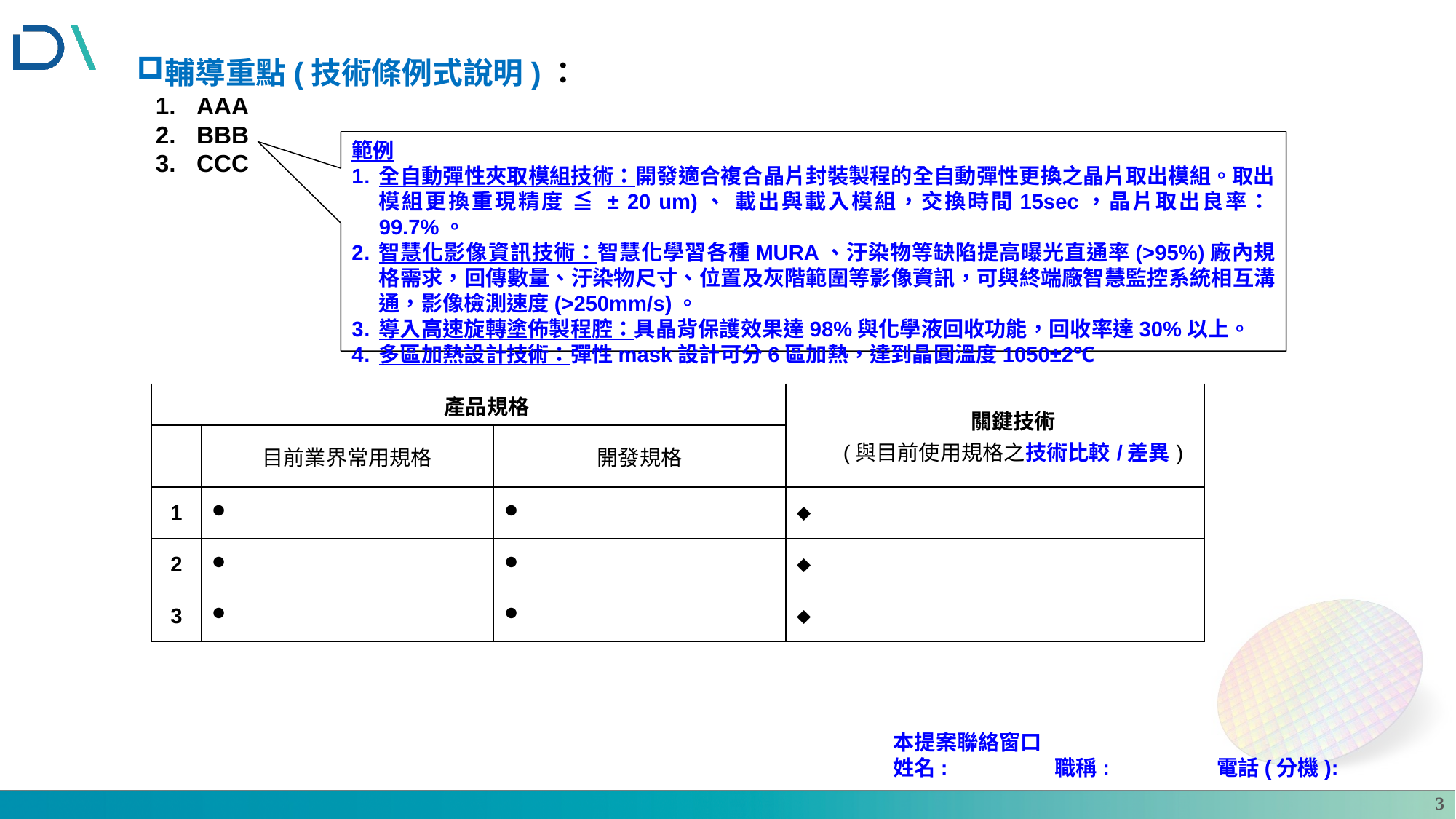

輔導重點(技術條例式說明)：
AAA
BBB
CCC

範例
全自動彈性夾取模組技術：開發適合複合晶片封裝製程的全自動彈性更換之晶片取出模組。取出模組更換重現精度 ≦ ± 20 um)、 載出與載入模組，交換時間15sec，晶片取出良率：99.7%。
智慧化影像資訊技術：智慧化學習各種MURA、汙染物等缺陷提高曝光直通率(>95%)廠內規格需求，回傳數量、汙染物尺寸、位置及灰階範圍等影像資訊，可與終端廠智慧監控系統相互溝通，影像檢測速度(>250mm/s)。
導入高速旋轉塗佈製程腔：具晶背保護效果達98%與化學液回收功能，回收率達30%以上。
多區加熱設計技術：彈性mask設計可分6區加熱，達到晶圓溫度1050±2℃
| 產品規格 |  |  | 關鍵技術 (與目前使用規格之技術比較/差異) |
| --- | --- | --- | --- |
|  | 目前業界常用規格 | 開發規格 |  |
| 1 |  |  | ◆ |
| 2 |  |  | ◆ |
| 3 |  |  | ◆ |
本提案聯絡窗口
姓名:                 職稱:                 電話(分機):
3